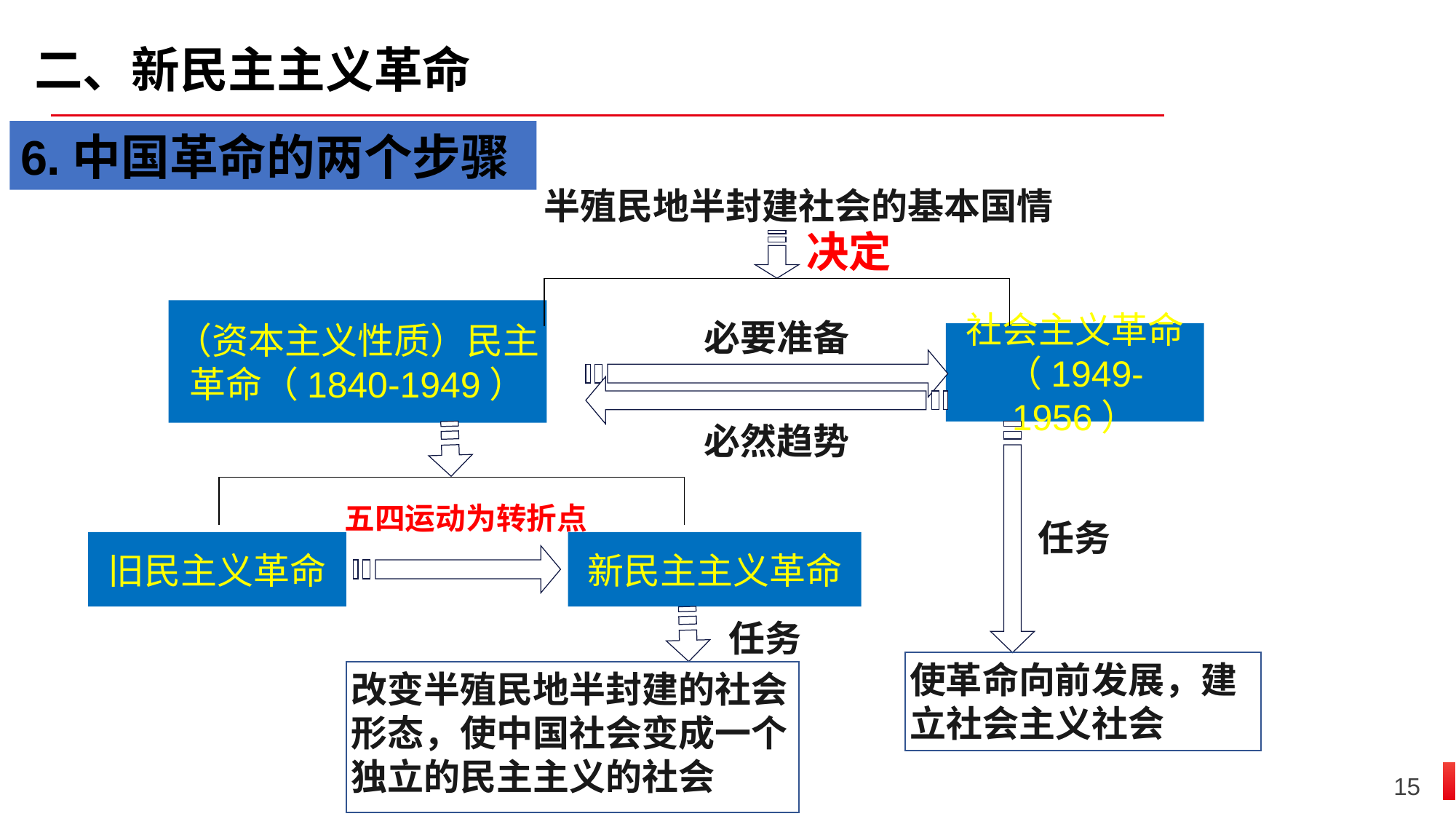

二、新民主主义革命

6.中国革命的两个步骤
半殖民地半封建社会的基本国情
决定

（资本主义性质）民主革命（1840-1949）
必要准备
社会主义革命
（1949-1956）

必然趋势

五四运动为转折点
任务

旧民主义革命
新民主主义革命

任务
使革命向前发展，建立社会主义社会
改变半殖民地半封建的社会形态，使中国社会变成一个独立的民主主义的社会